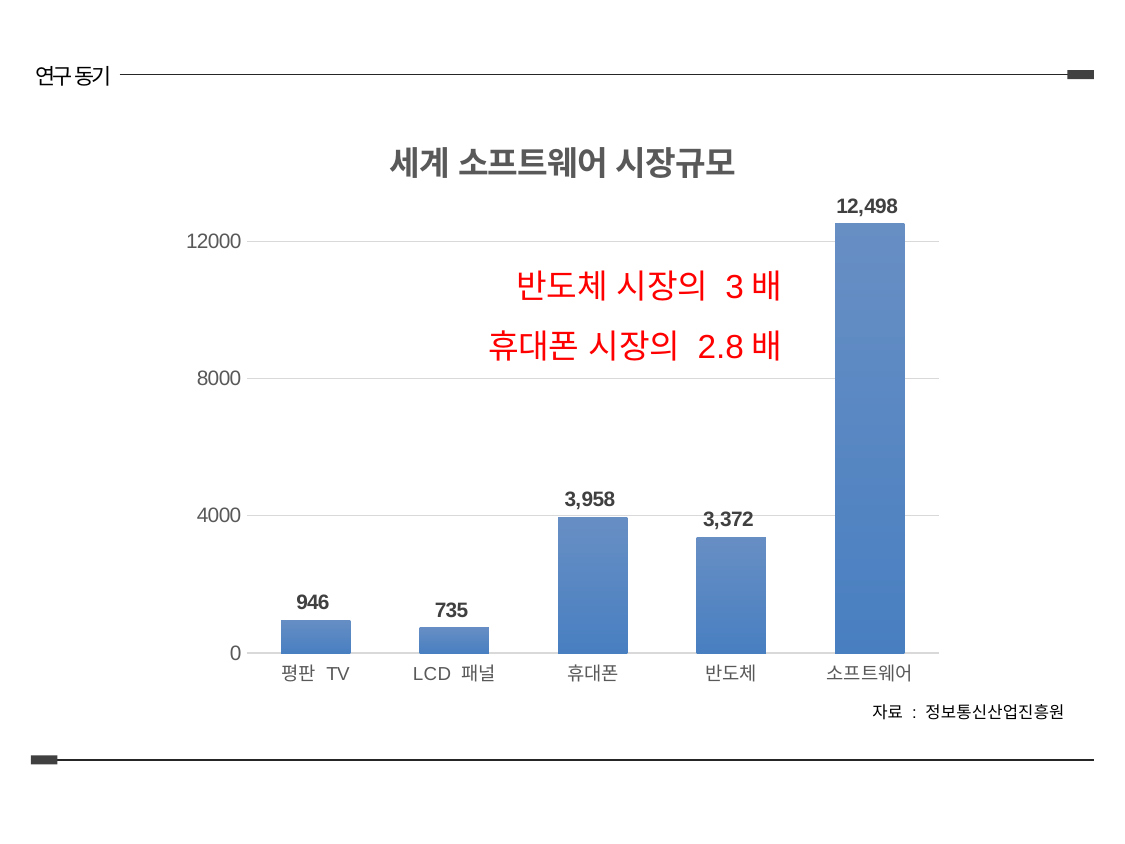

연구 동기

### Chart: 세계 소프트웨어 시장규모

| Category | 시장규모 |
|---|---|
| 평판 TV | 946.0 |
| LCD 패널 | 735.0 |
| 휴대폰 | 3958.0 |
| 반도체 | 3372.0 |
| 소프트웨어 | 12498.0 |
반도체 시장의 3배
휴대폰 시장의 2.8배
자료 : 정보통신산업진흥원